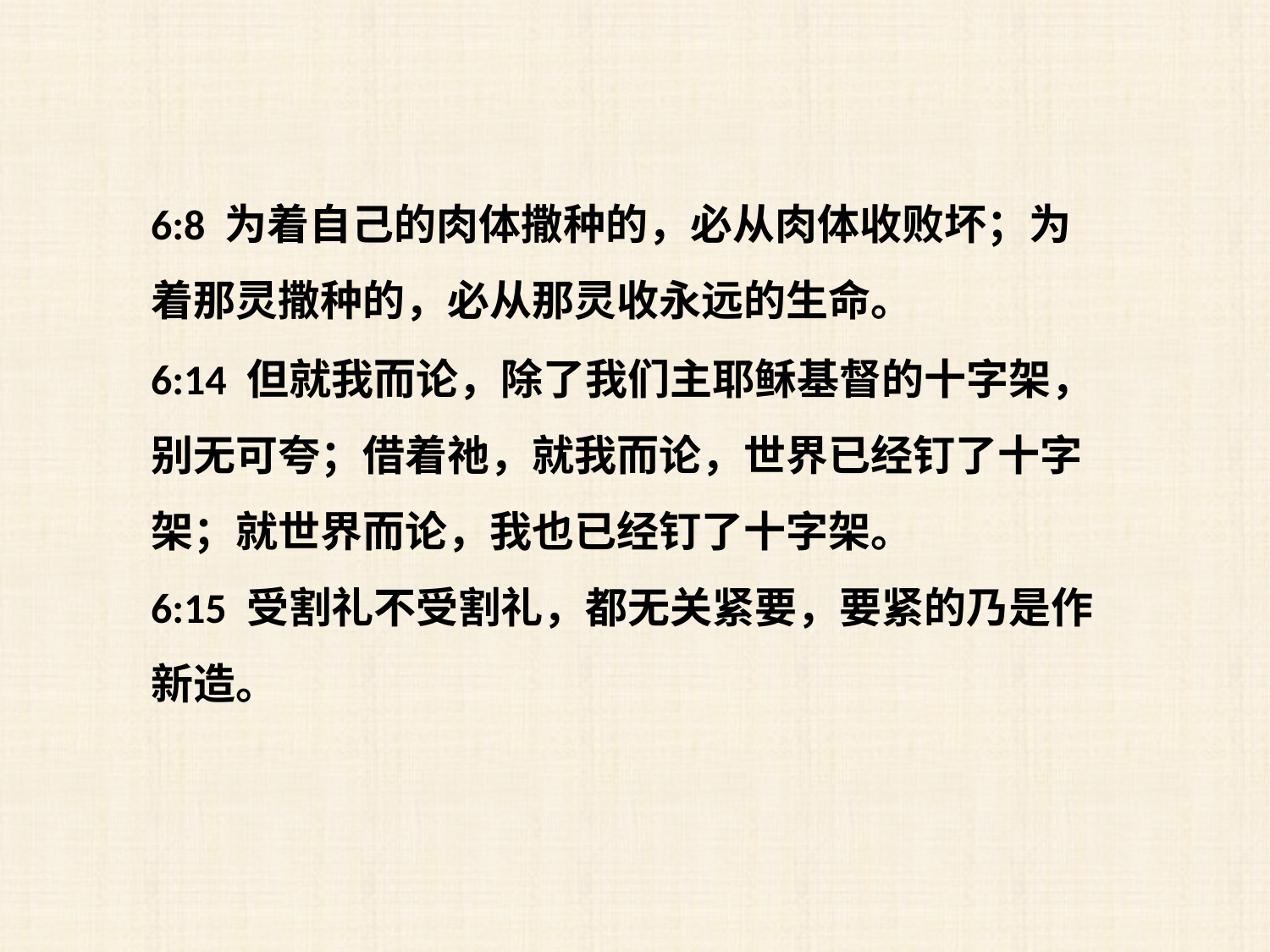

6:8 为着自己的肉体撒种的，必从肉体收败坏；为着那灵撒种的，必从那灵收永远的生命。
6:14 但就我而论，除了我们主耶稣基督的十字架，别无可夸；借着祂，就我而论，世界已经钉了十字架；就世界而论，我也已经钉了十字架。
6:15 受割礼不受割礼，都无关紧要，要紧的乃是作新造。